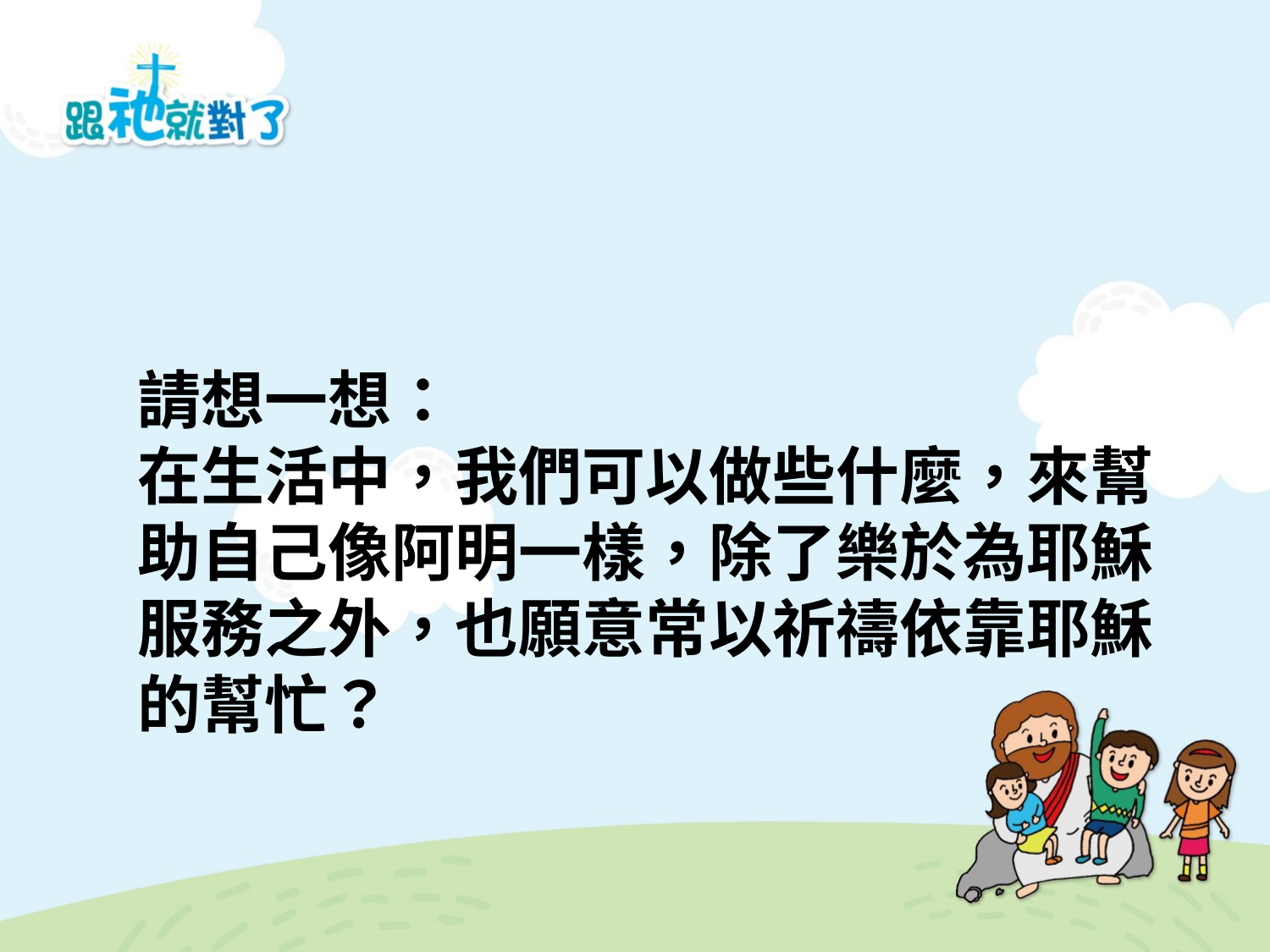

請想一想：
在生活中，我們可以做些什麼，來幫助自己像阿明一樣，除了樂於為耶穌服務之外，也願意常以祈禱依靠耶穌的幫忙？